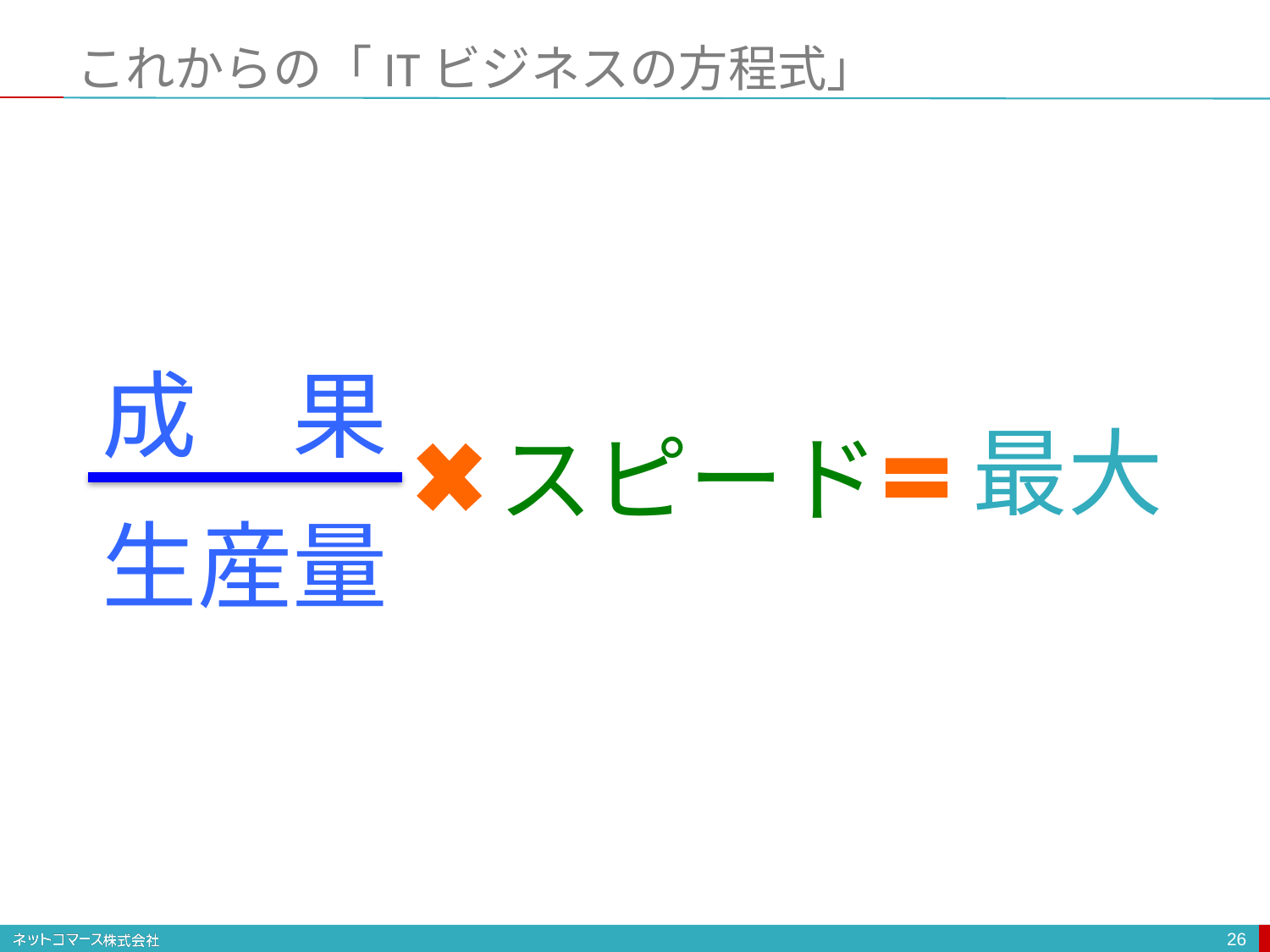

# これからの「ITビジネスの方程式」
成　果
最大
スピード

生産量
26